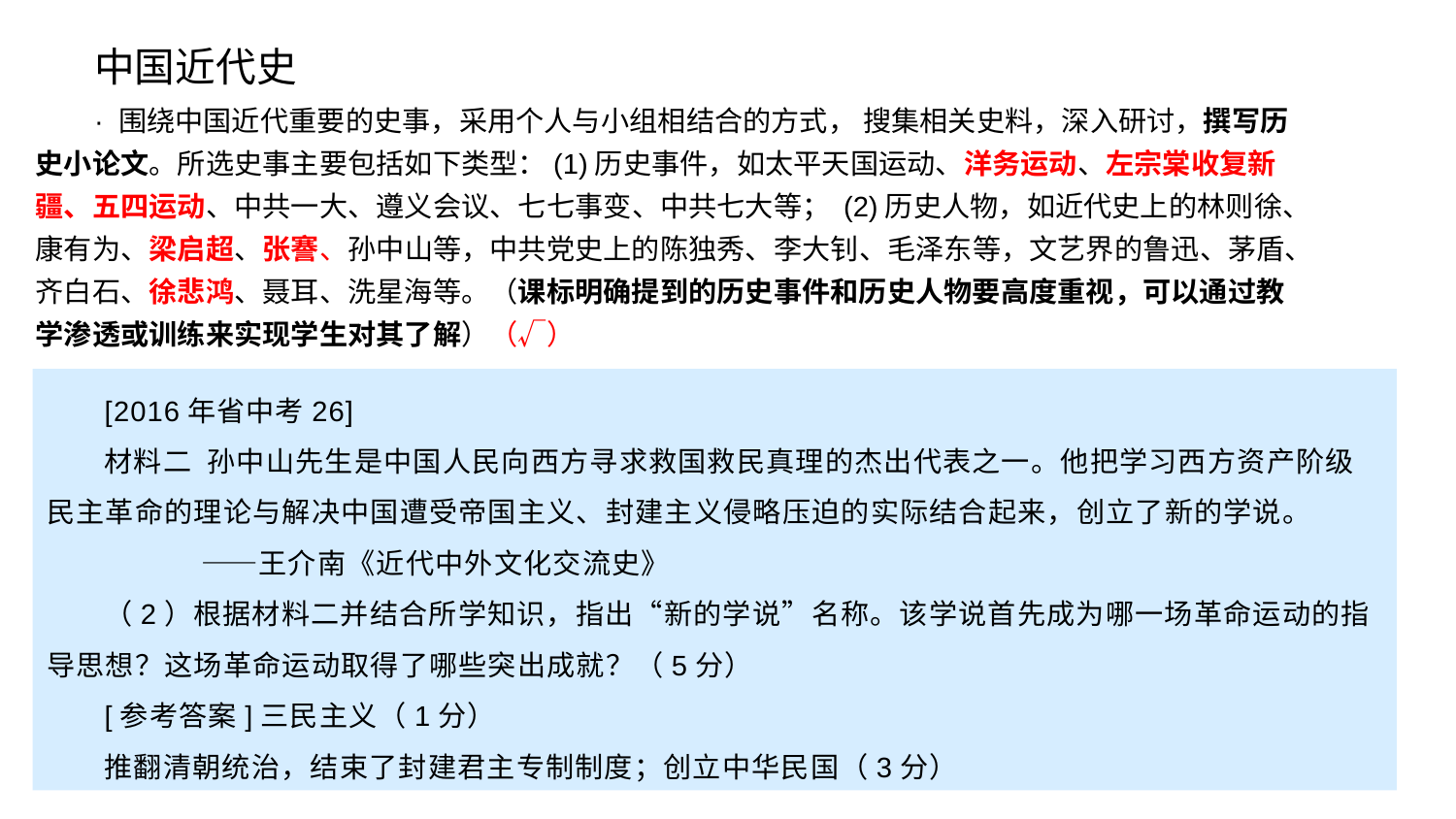

中国近代史
· 围绕中国近代重要的史事，采用个人与小组相结合的方式， 搜集相关史料，深入研讨，撰写历史小论文。所选史事主要包括如下类型：(1)历史事件，如太平天国运动、洋务运动、左宗棠收复新疆、五四运动、中共一大、遵义会议、七七事变、中共七大等； (2)历史人物，如近代史上的林则徐、康有为、梁启超、张謇、孙中山等，中共党史上的陈独秀、李大钊、毛泽东等，文艺界的鲁迅、茅盾、齐白石、徐悲鸿、聂耳、洗星海等。（课标明确提到的历史事件和历史人物要高度重视，可以通过教学渗透或训练来实现学生对其了解）（√）
[2016年省中考26]
材料二  孙中山先生是中国人民向西方寻求救国救民真理的杰出代表之一。他把学习西方资产阶级民主革命的理论与解决中国遭受帝国主义、封建主义侵略压迫的实际结合起来，创立了新的学说。                               ——王介南《近代中外文化交流史》
（2）根据材料二并结合所学知识，指出“新的学说”名称。该学说首先成为哪一场革命运动的指导思想？这场革命运动取得了哪些突出成就？（5分）
[参考答案]三民主义（1分）
推翻清朝统治，结束了封建君主专制制度；创立中华民国（3分）